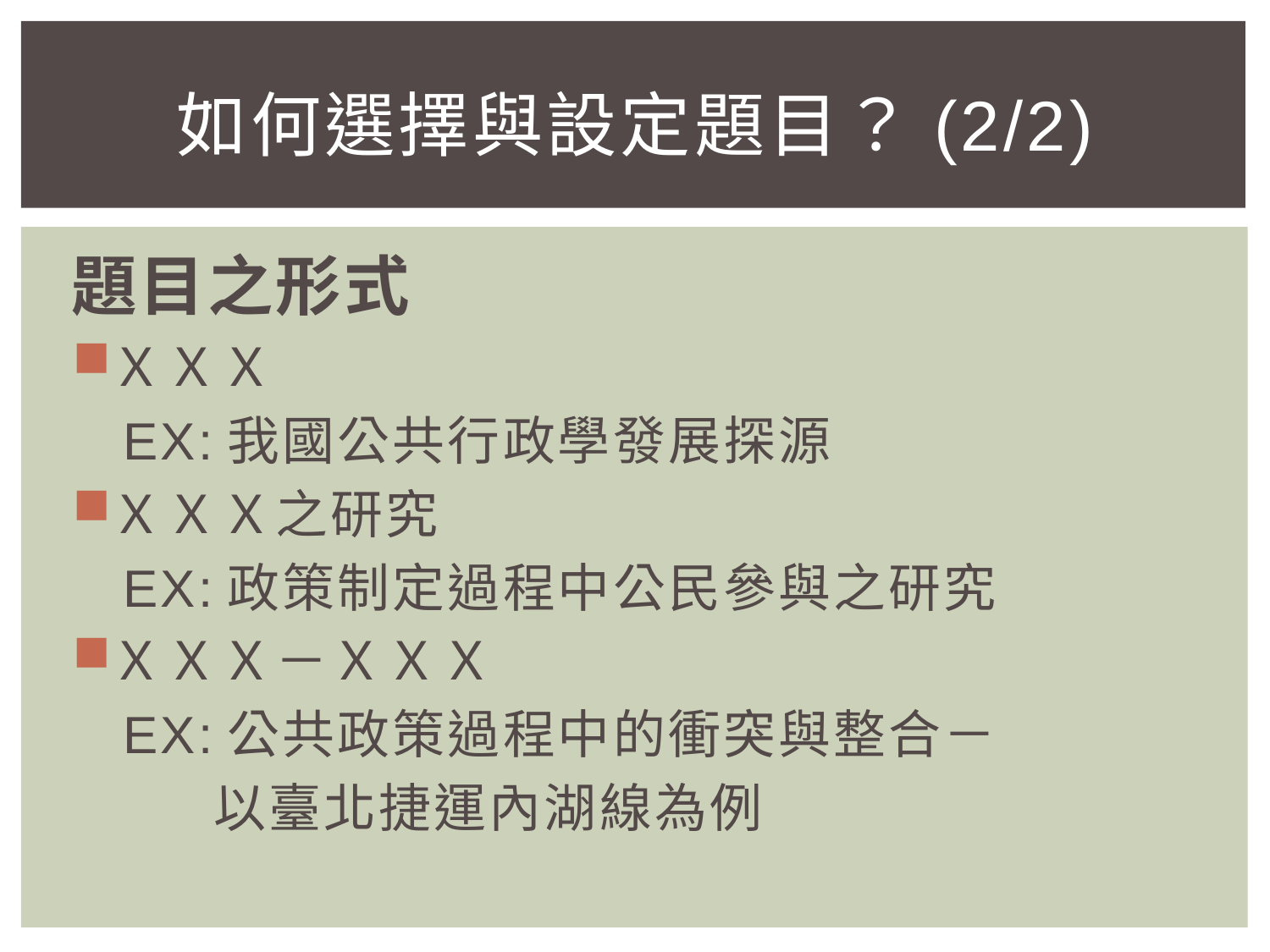

# 如何選擇與設定題目？(2/2)
題目之形式
ＸＸＸ
   EX:我國公共行政學發展探源
ＸＸＸ之研究
   EX:政策制定過程中公民參與之研究
ＸＸＸ－ＸＸＸ
   EX:公共政策過程中的衝突與整合－
         以臺北捷運內湖線為例